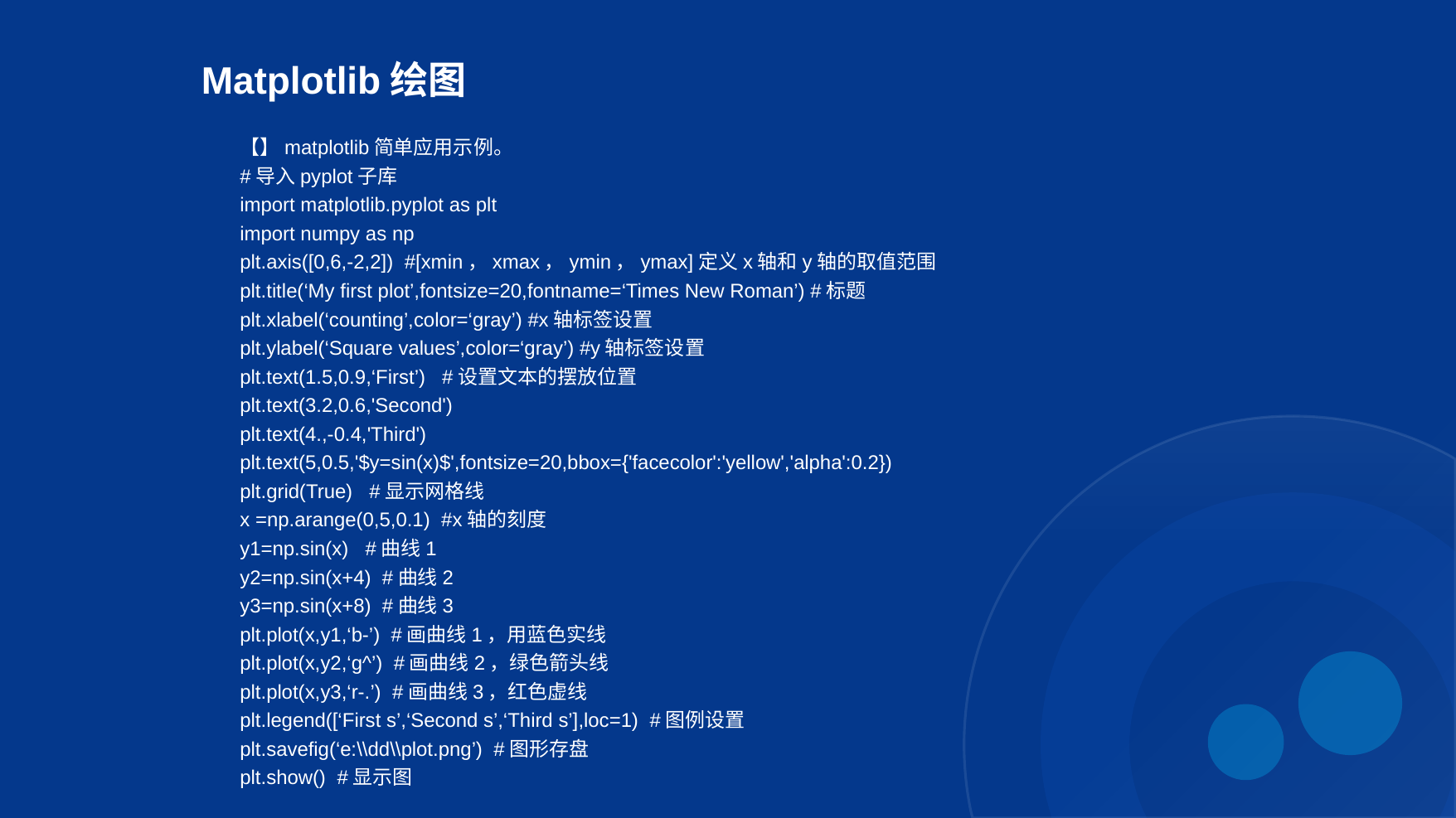

Matplotlib绘图
【】matplotlib简单应用示例。
#导入pyplot子库
import matplotlib.pyplot as plt
import numpy as np
plt.axis([0,6,-2,2])  #[xmin，xmax，ymin，ymax]定义x轴和y轴的取值范围
plt.title(‘My first plot’,fontsize=20,fontname=‘Times New Roman’) #标题
plt.xlabel(‘counting’,color=‘gray’) #x轴标签设置
plt.ylabel(‘Square values’,color=‘gray’) #y轴标签设置
plt.text(1.5,0.9,‘First’)   #设置文本的摆放位置
plt.text(3.2,0.6,'Second')
plt.text(4.,-0.4,'Third')
plt.text(5,0.5,'$y=sin(x)$',fontsize=20,bbox={'facecolor':'yellow','alpha':0.2})
plt.grid(True)   #显示网格线
x =np.arange(0,5,0.1)  #x轴的刻度
y1=np.sin(x)   #曲线1
y2=np.sin(x+4)  #曲线2
y3=np.sin(x+8)  #曲线3
plt.plot(x,y1,‘b-’)  #画曲线1，用蓝色实线
plt.plot(x,y2,‘g^’)  #画曲线2，绿色箭头线
plt.plot(x,y3,‘r-.’)  #画曲线3，红色虚线
plt.legend([‘First s’,‘Second s’,‘Third s’],loc=1)  #图例设置
plt.savefig(‘e:\\dd\\plot.png’)  #图形存盘
plt.show()  #显示图